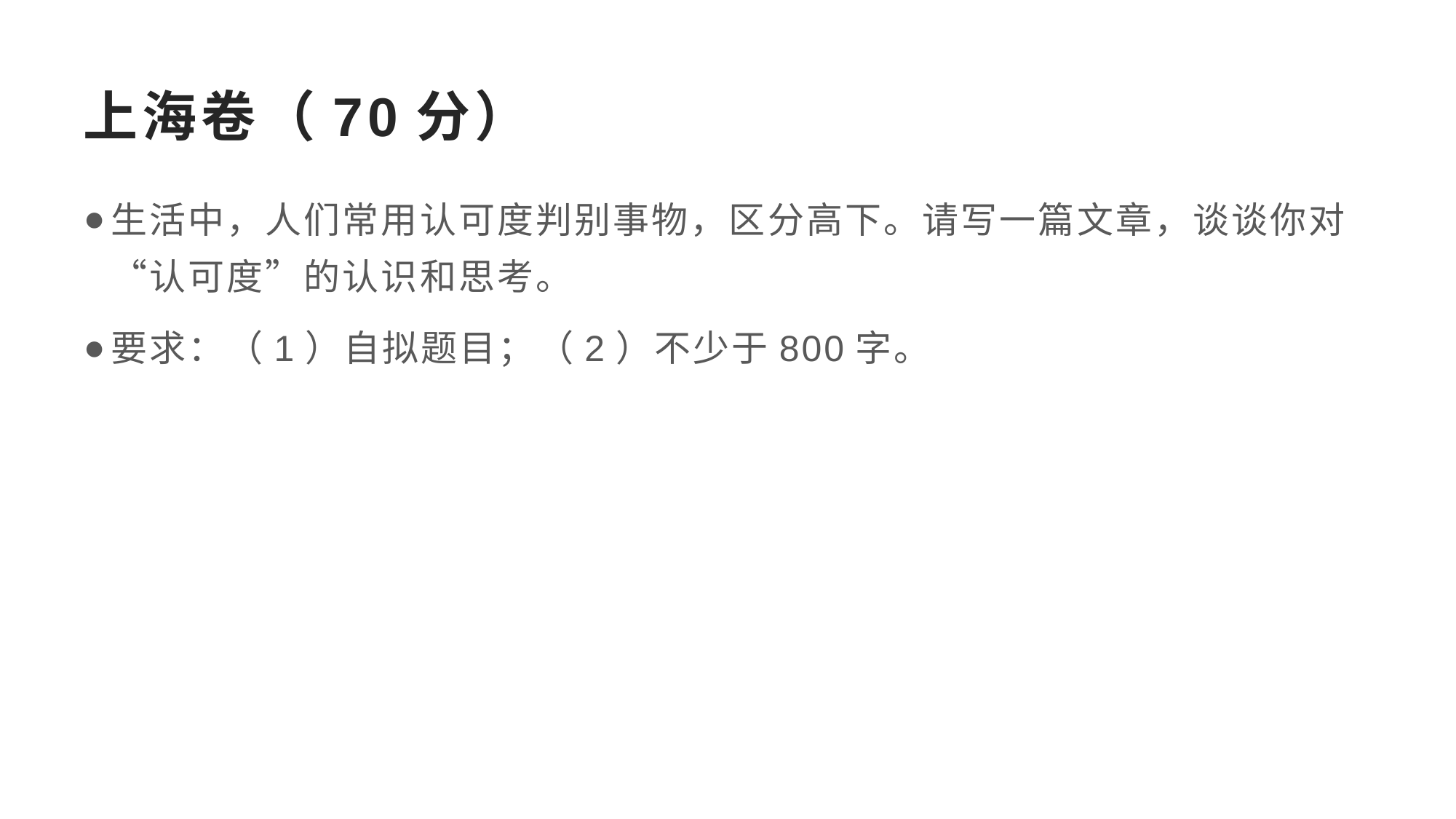

# 上海卷（70分）
生活中，人们常用认可度判别事物，区分高下。请写一篇文章，谈谈你对“认可度”的认识和思考。
要求：（1）自拟题目；（2）不少于800字。